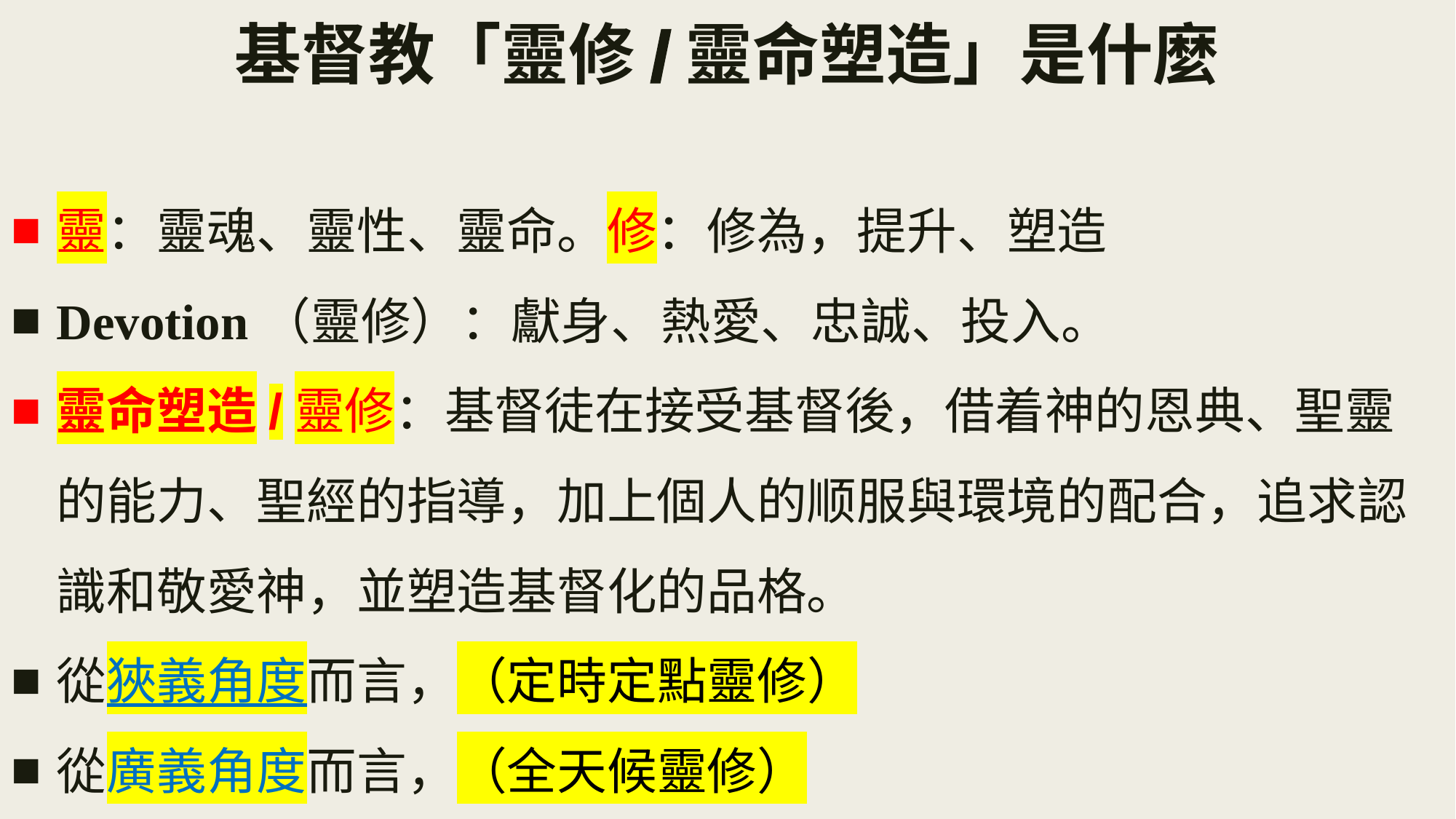

# 基督教「靈修/靈命塑造」是什麼
靈：靈魂、靈性、靈命。修：修為，提升、塑造
Devotion（靈修）：獻身、熱愛、忠誠、投入。
靈命塑造/靈修：基督徒在接受基督後，借着神的恩典、聖靈的能力、聖經的指導，加上個人的顺服與環境的配合，追求認識和敬愛神，並塑造基督化的品格。
從狹義角度而言，（定時定點靈修）
從廣義角度而言，（全天候靈修）